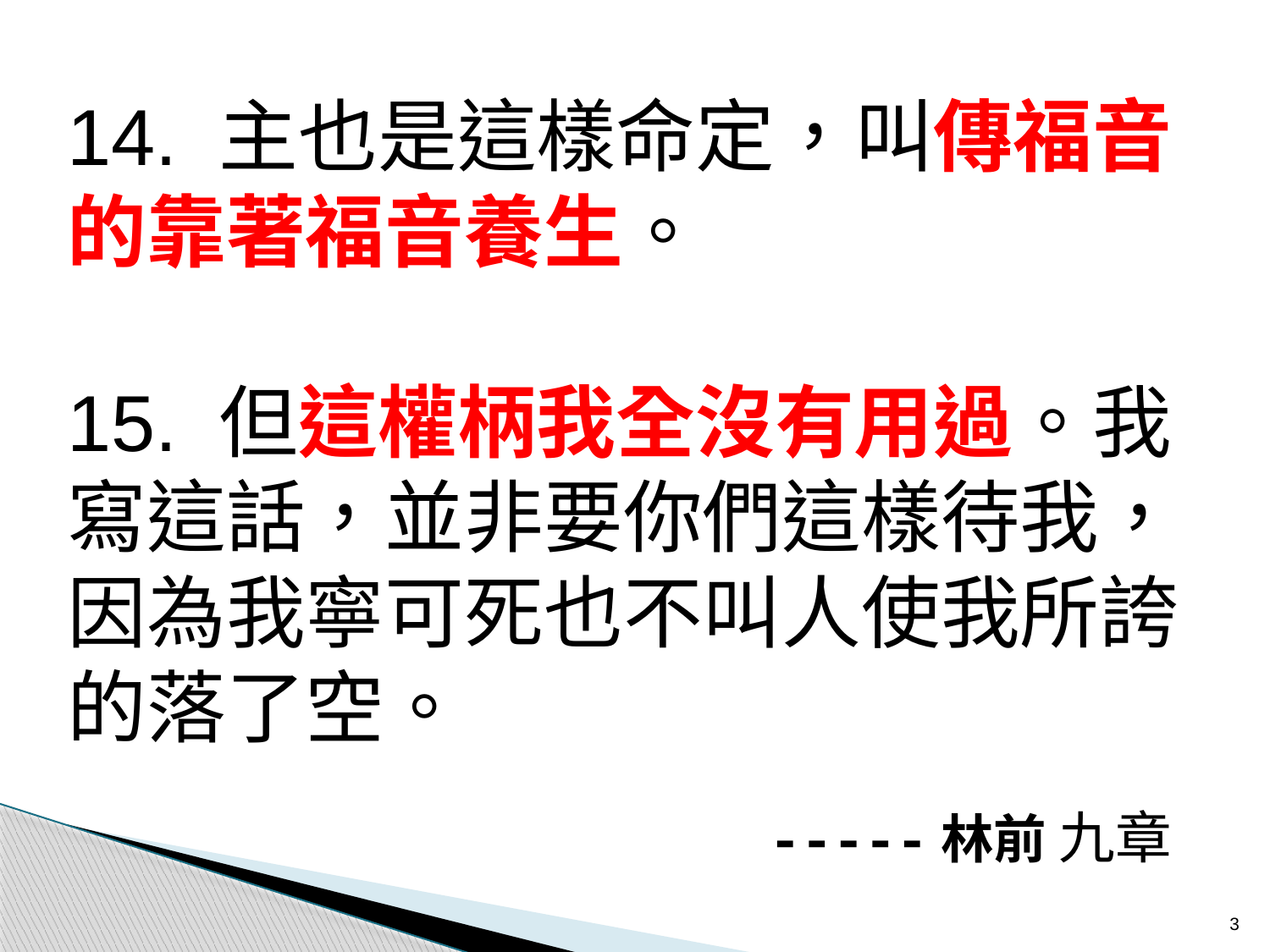

14. 主也是這樣命定，叫傳福音的靠著福音養生。

15. 但這權柄我全沒有用過。我寫這話，並非要你們這樣待我，因為我寧可死也不叫人使我所誇的落了空。
-----林前 九章
3